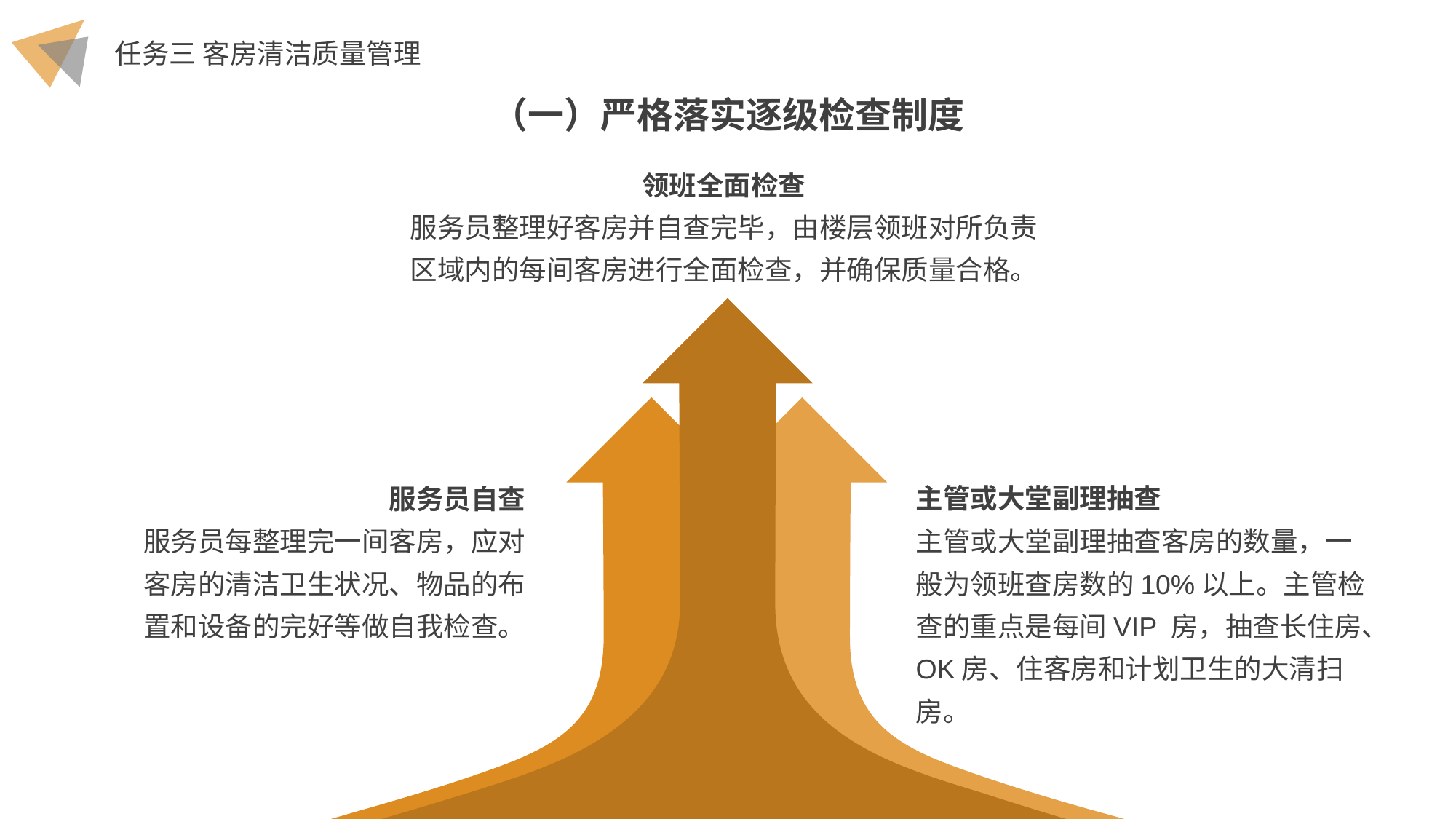

（一）严格落实逐级检查制度
领班全面检查
服务员整理好客房并自查完毕，由楼层领班对所负责区域内的每间客房进行全面检查，并确保质量合格。

主管或大堂副理抽查
主管或大堂副理抽查客房的数量，一般为领班查房数的10%以上。主管检查的重点是每间VIP 房，抽查长住房、OK房、住客房和计划卫生的大清扫房。
服务员自查
服务员每整理完一间客房，应对客房的清洁卫生状况、物品的布置和设备的完好等做自我检查。